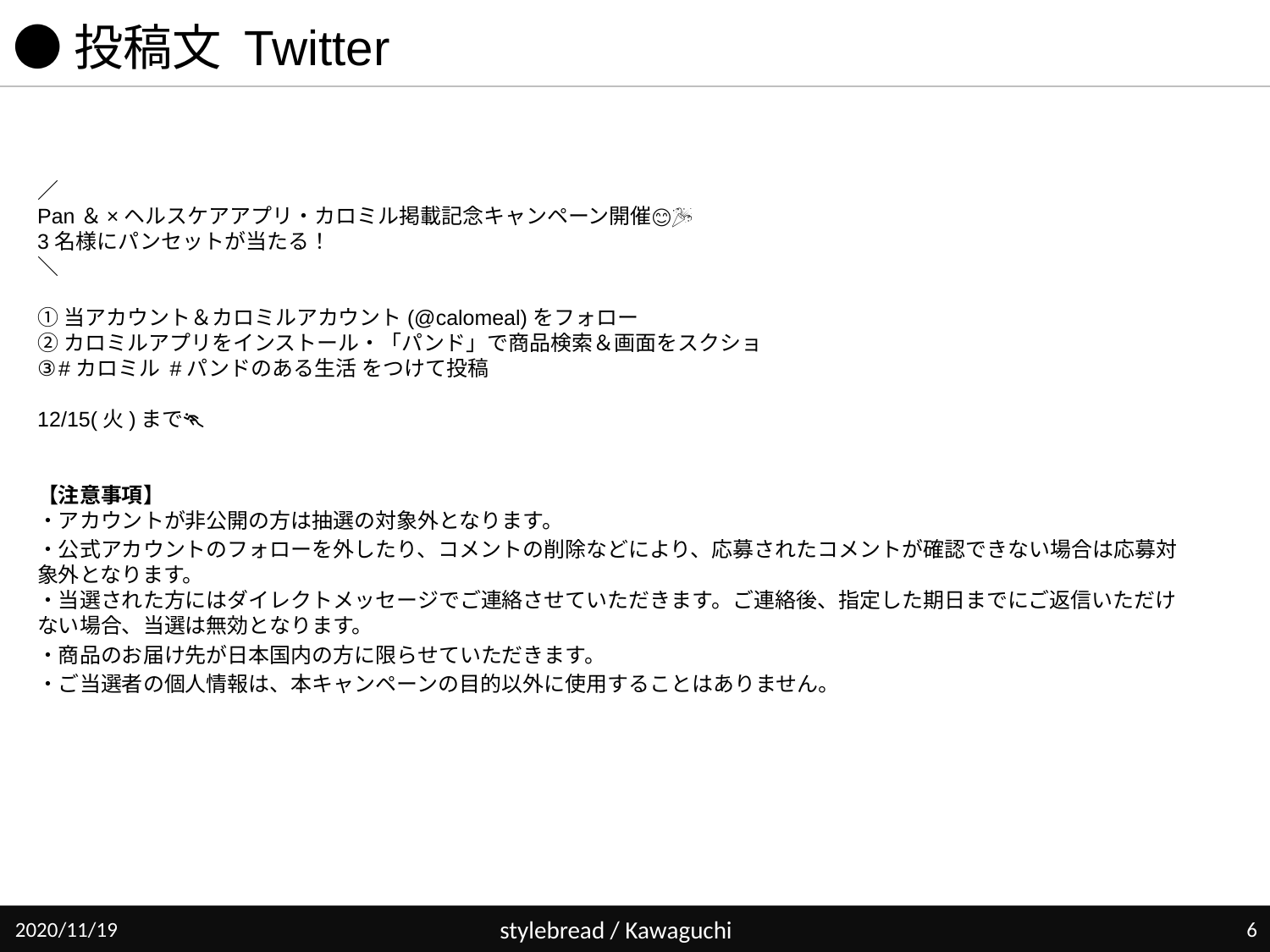

# ●投稿文 Twitter
／
Pan＆×ヘルスケアアプリ・カロミル掲載記念キャンペーン開催😊🎉
3名様にパンセットが当たる！
＼

①当アカウント＆カロミルアカウント(@calomeal)をフォロー
②カロミルアプリをインストール・「パンド」で商品検索＆画面をスクショ
③#カロミル #パンドのある生活 をつけて投稿

12/15(火)まで🏃‍

【注意事項】
・アカウントが非公開の方は抽選の対象外となります。
・公式アカウントのフォローを外したり、コメントの削除などにより、応募されたコメントが確認できない場合は応募対象外となります。
・当選された方にはダイレクトメッセージでご連絡させていただきます。ご連絡後、指定した期日までにご返信いただけない場合、当選は無効となります。
・商品のお届け先が日本国内の方に限らせていただきます。
・ご当選者の個人情報は、本キャンペーンの目的以外に使用することはありません。

2020/11/19
stylebread / Kawaguchi
6